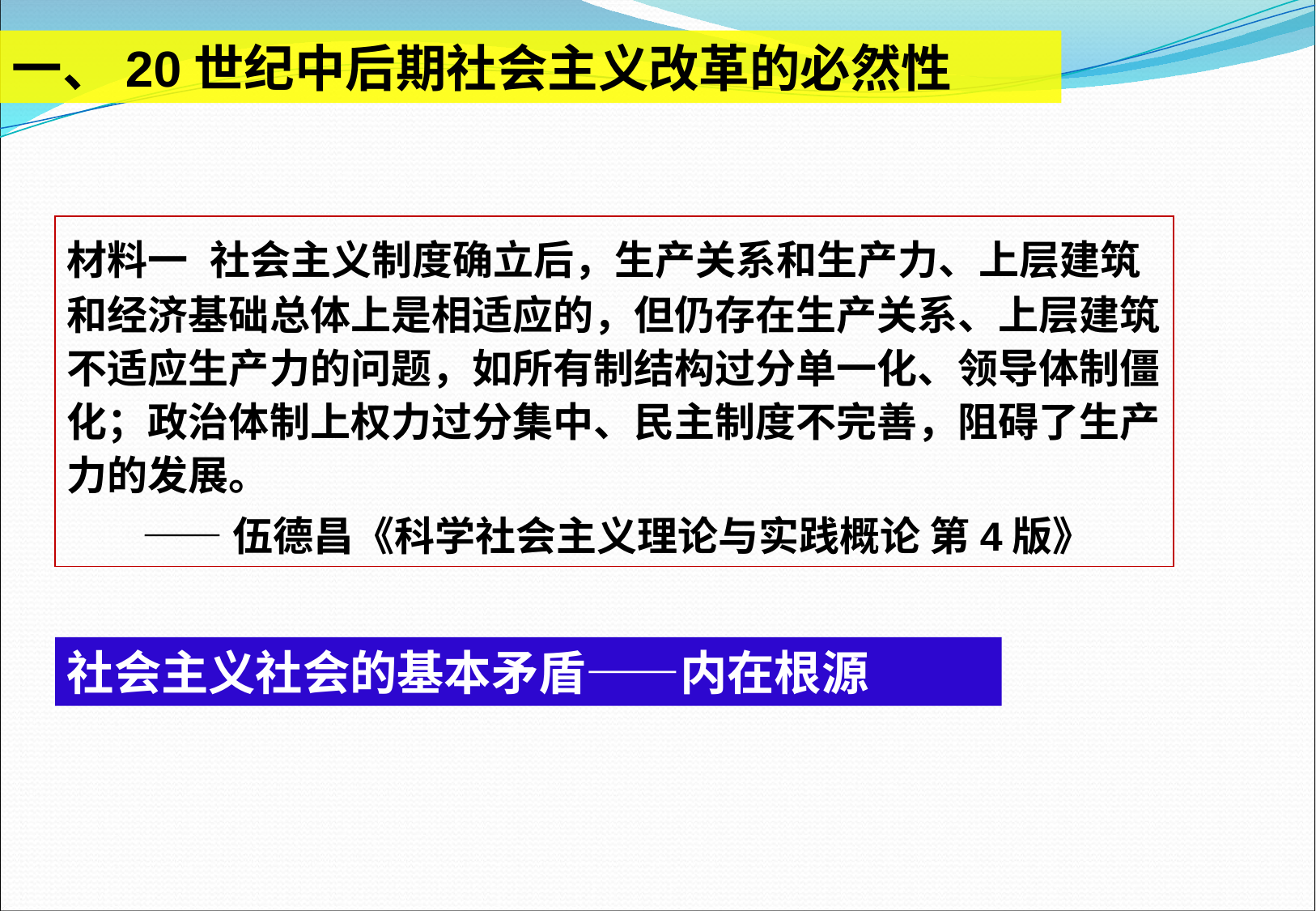

一、20世纪中后期社会主义改革的必然性
材料一  社会主义制度确立后，生产关系和生产力、上层建筑和经济基础总体上是相适应的，但仍存在生产关系、上层建筑不适应生产力的问题，如所有制结构过分单一化、领导体制僵化；政治体制上权力过分集中、民主制度不完善，阻碍了生产力的发展。
       ——伍德昌《科学社会主义理论与实践概论 第4版》
社会主义社会的基本矛盾——内在根源